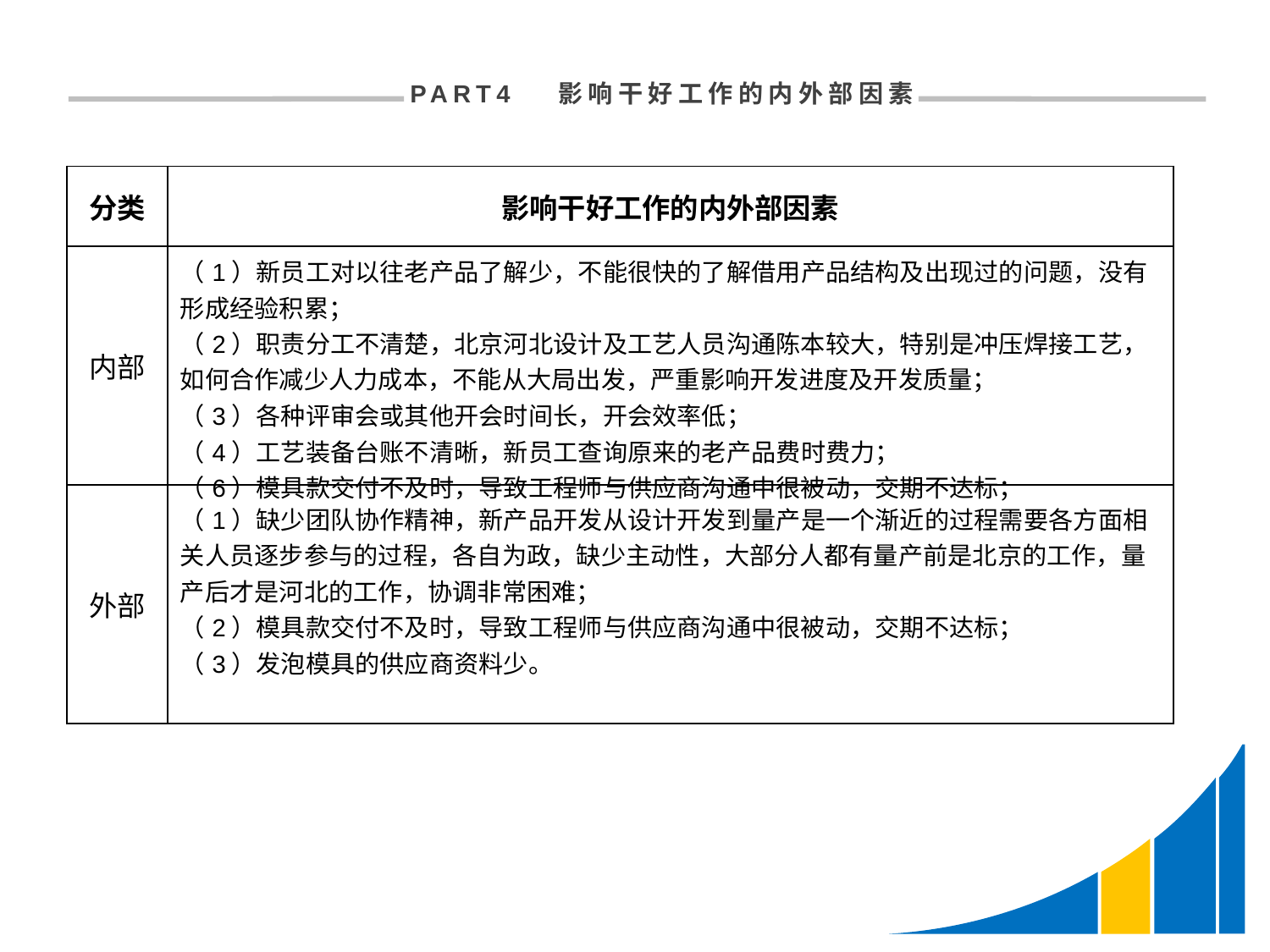

PART4   影响干好工作的内外部因素
| 分类 | 影响干好工作的内外部因素 |
| --- | --- |
| 内部 | （1）新员工对以往老产品了解少，不能很快的了解借用产品结构及出现过的问题，没有形成经验积累； （2）职责分工不清楚，北京河北设计及工艺人员沟通陈本较大，特别是冲压焊接工艺，如何合作减少人力成本，不能从大局出发，严重影响开发进度及开发质量； （3）各种评审会或其他开会时间长，开会效率低； （4）工艺装备台账不清晰，新员工查询原来的老产品费时费力； （6）模具款交付不及时，导致工程师与供应商沟通中很被动，交期不达标； |
| 外部 | （1）缺少团队协作精神，新产品开发从设计开发到量产是一个渐近的过程需要各方面相关人员逐步参与的过程，各自为政，缺少主动性，大部分人都有量产前是北京的工作，量产后才是河北的工作，协调非常困难； （2）模具款交付不及时，导致工程师与供应商沟通中很被动，交期不达标； （3）发泡模具的供应商资料少。 |